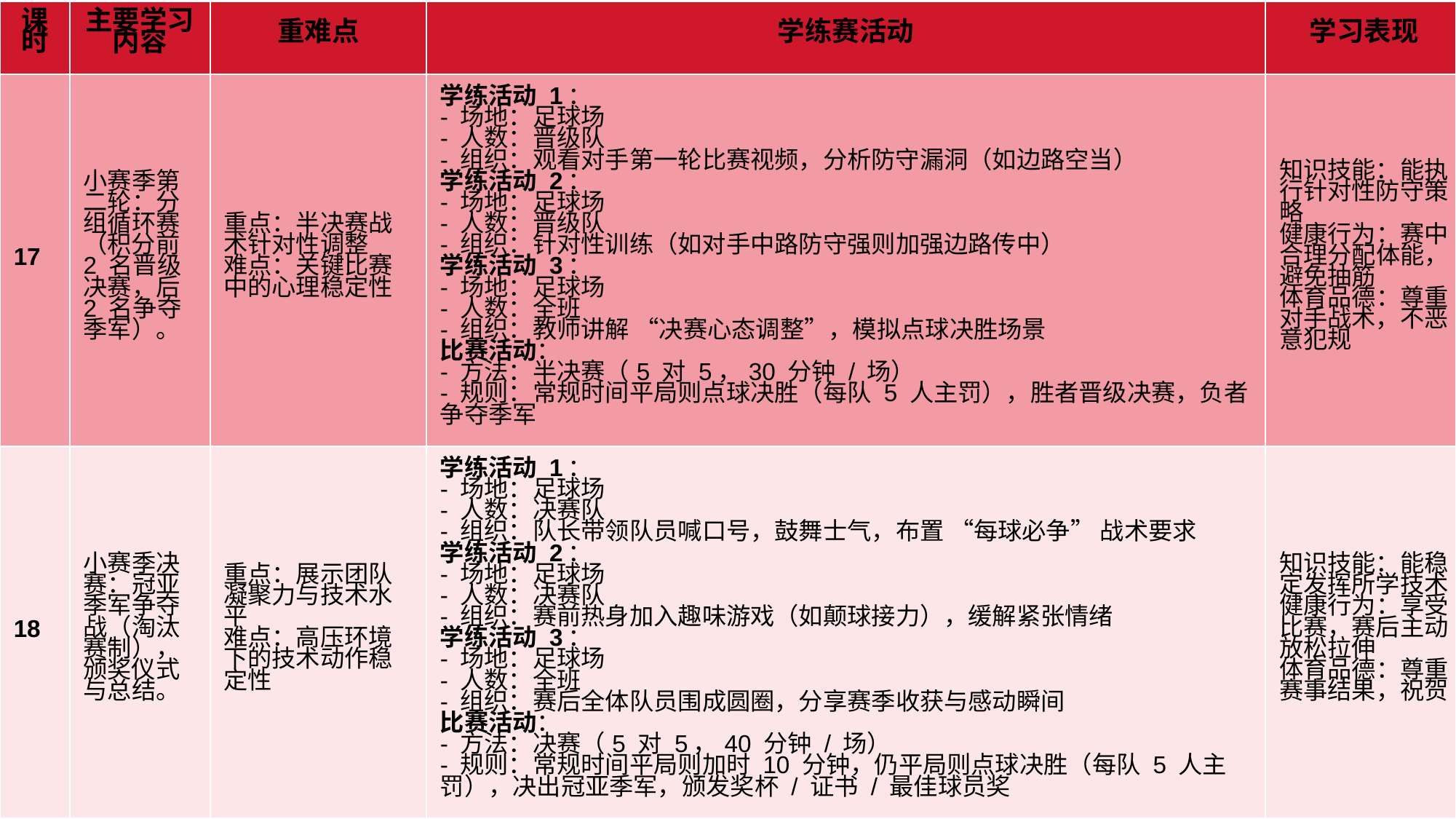

| 课时 | 主要学习内容 | 重难点 | 学练赛活动 | 学习表现 |
| --- | --- | --- | --- | --- |
| 17 | 小赛季第二轮：分组循环赛（积分前 2 名晋级决赛，后 2 名争夺季军）。 | 重点：半决赛战术针对性调整 难点：关键比赛中的心理稳定性 | 学练活动 1： - 场地：足球场 - 人数：晋级队 - 组织：观看对手第一轮比赛视频，分析防守漏洞（如边路空当） 学练活动 2： - 场地：足球场 - 人数：晋级队 - 组织：针对性训练（如对手中路防守强则加强边路传中） 学练活动 3： - 场地：足球场 - 人数：全班 - 组织：教师讲解 “决赛心态调整”，模拟点球决胜场景 比赛活动： - 方法：半决赛（5 对 5，30 分钟 / 场） - 规则：常规时间平局则点球决胜（每队 5 人主罚），胜者晋级决赛，负者争夺季军 | 知识技能：能执行针对性防守策略 健康行为：赛中合理分配体能，避免抽筋 体育品德：尊重对手战术，不恶意犯规 |
| 18 | 小赛季决赛：冠亚季军争夺战（淘汰赛制），颁奖仪式与总结。 | 重点：展示团队凝聚力与技术水平 难点：高压环境下的技术动作稳定性 | 学练活动 1： - 场地：足球场 - 人数：决赛队 - 组织：队长带领队员喊口号，鼓舞士气，布置 “每球必争” 战术要求 学练活动 2： - 场地：足球场 - 人数：决赛队 - 组织：赛前热身加入趣味游戏（如颠球接力），缓解紧张情绪 学练活动 3： - 场地：足球场 - 人数：全班 - 组织：赛后全体队员围成圆圈，分享赛季收获与感动瞬间 比赛活动： - 方法：决赛（5 对 5，40 分钟 / 场） - 规则：常规时间平局则加时 10 分钟，仍平局则点球决胜（每队 5 人主罚），决出冠亚季军，颁发奖杯 / 证书 / 最佳球员奖 | 知识技能：能稳定发挥所学技术 健康行为：享受比赛，赛后主动放松拉伸 体育品德：尊重赛事结果，祝贺 |